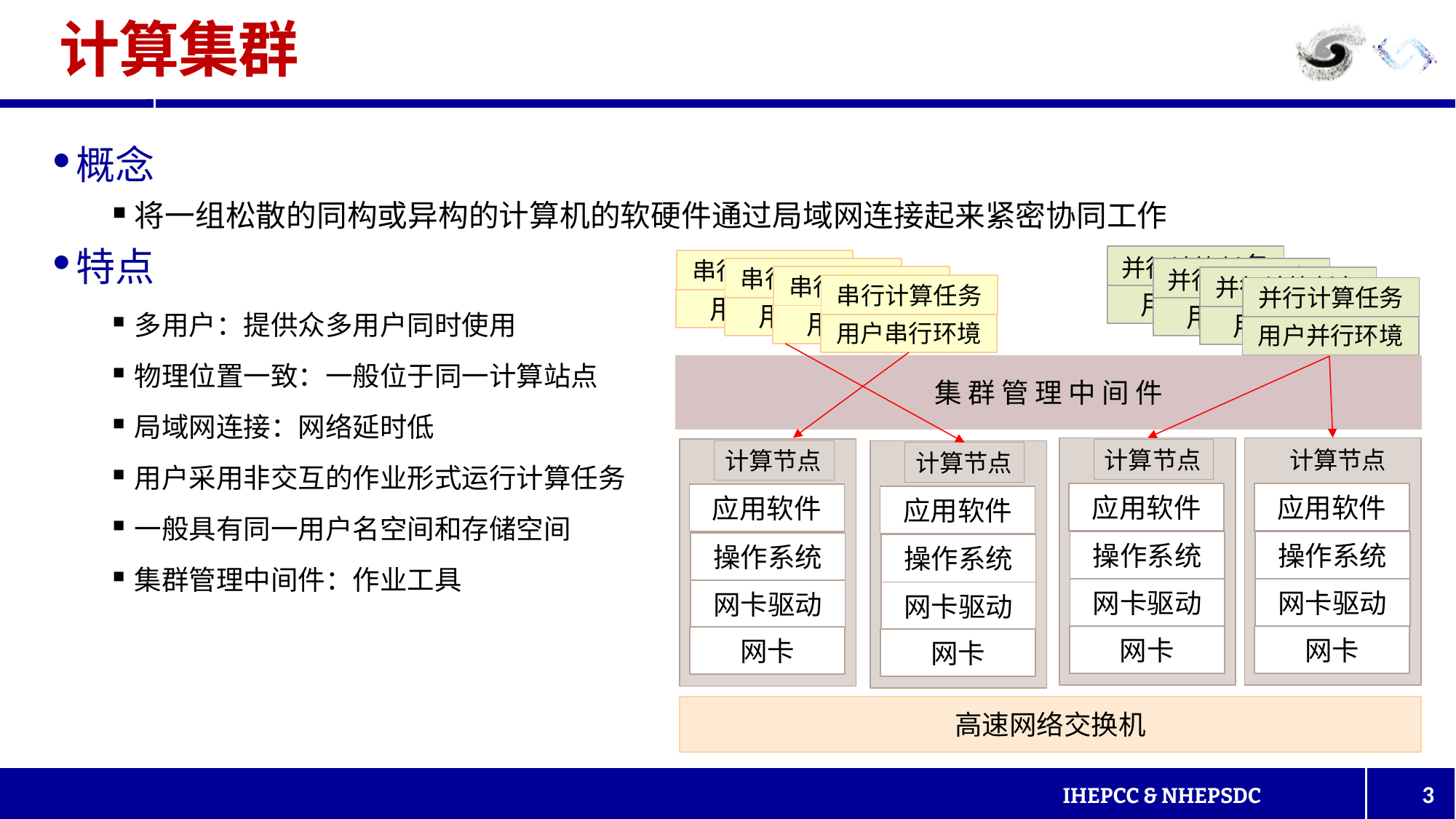

# 计算集群
概念
将一组松散的同构或异构的计算机的软硬件通过局域网连接起来紧密协同工作
特点
多用户：提供众多用户同时使用
物理位置一致：一般位于同一计算站点
局域网连接：网络延时低
用户采用非交互的作业形式运行计算任务
一般具有同一用户名空间和存储空间
集群管理中间件：作业工具
并行计算任务
用户环境
并行计算任务
用户环境
并行计算任务
用户环境
并行计算任务
用户并行环境
串行计算任务
用户环境
串行计算任务
用户环境
串行计算任务
用户环境
串行计算任务
用户串行环境
集 群 管 理 中 间 件

计算节点
应用软件
操作系统
网卡驱动
网卡

计算节点
应用软件
操作系统
网卡驱动
网卡

计算节点
应用软件
操作系统
网卡驱动
网卡

计算节点
应用软件
操作系统
网卡驱动
网卡
高速网络交换机